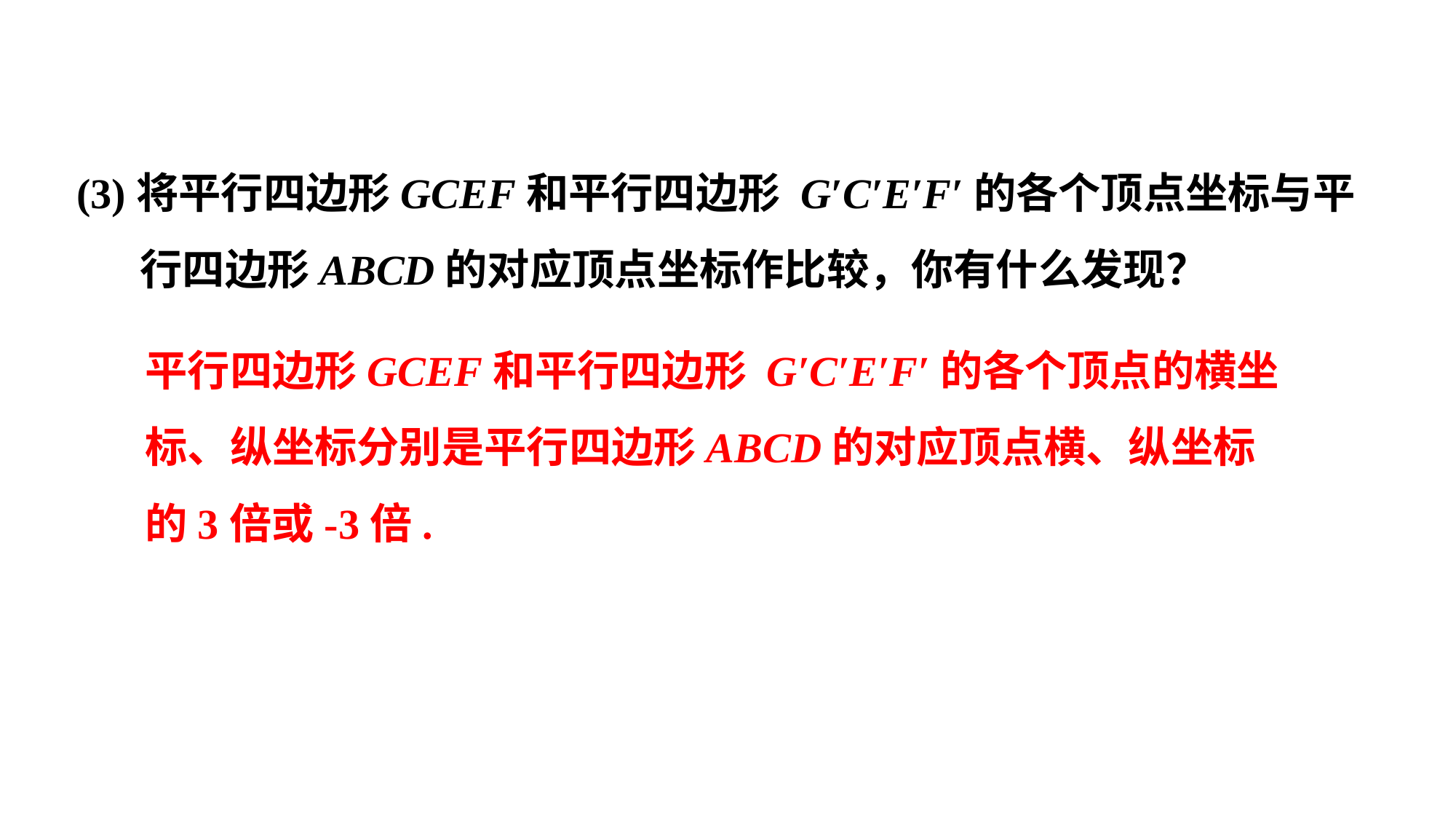

(3)将平行四边形GCEF和平行四边形 G′C′E′F′的各个顶点坐标与平行四边形ABCD的对应顶点坐标作比较，你有什么发现？
平行四边形GCEF和平行四边形 G′C′E′F′的各个顶点的横坐标、纵坐标分别是平行四边形ABCD的对应顶点横、纵坐标的3倍或-3倍.